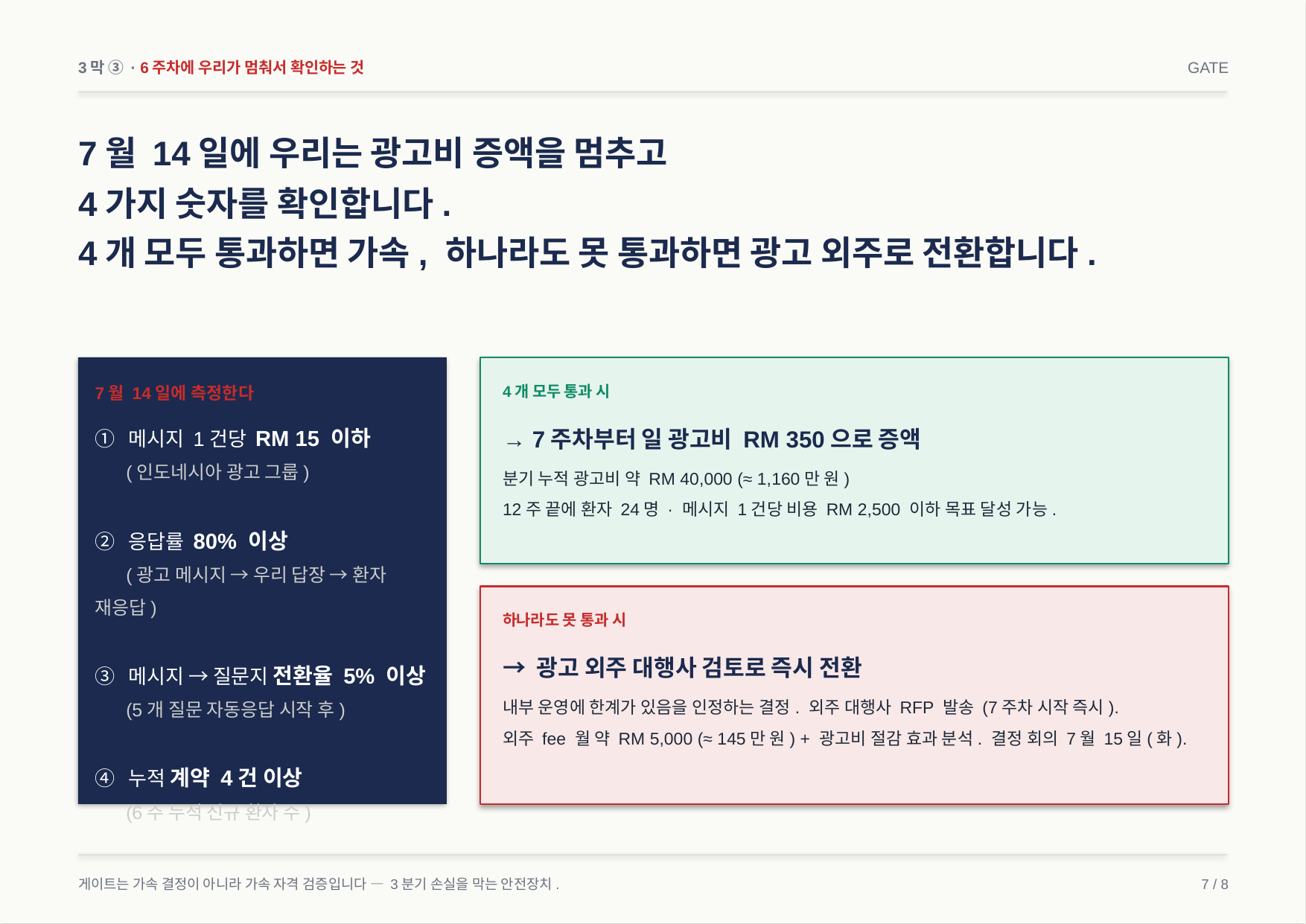

3막 ③ · 6주차에 우리가 멈춰서 확인하는 것
GATE

7월 14일에 우리는 광고비 증액을 멈추고
4가지 숫자를 확인합니다.
4개 모두 통과하면 가속, 하나라도 못 통과하면 광고 외주로 전환합니다.

7월 14일에 측정한다
4개 모두 통과 시
①  메시지 1건당 RM 15 이하
      (인도네시아 광고 그룹)

②  응답률 80% 이상
      (광고 메시지 → 우리 답장 → 환자 재응답)

③  메시지 → 질문지 전환율 5% 이상
      (5개 질문 자동응답 시작 후)

④  누적 계약 4건 이상
      (6주 누적 신규 환자 수)
→ 7주차부터 일 광고비 RM 350으로 증액
분기 누적 광고비 약 RM 40,000 (≈ 1,160만 원)
12주 끝에 환자 24명 · 메시지 1건당 비용 RM 2,500 이하 목표 달성 가능.

하나라도 못 통과 시
→ 광고 외주 대행사 검토로 즉시 전환
내부 운영에 한계가 있음을 인정하는 결정. 외주 대행사 RFP 발송 (7주차 시작 즉시).
외주 fee 월 약 RM 5,000 (≈ 145만 원) + 광고비 절감 효과 분석. 결정 회의 7월 15일(화).

게이트는 가속 결정이 아니라 가속 자격 검증입니다 — 3분기 손실을 막는 안전장치.
7 / 8